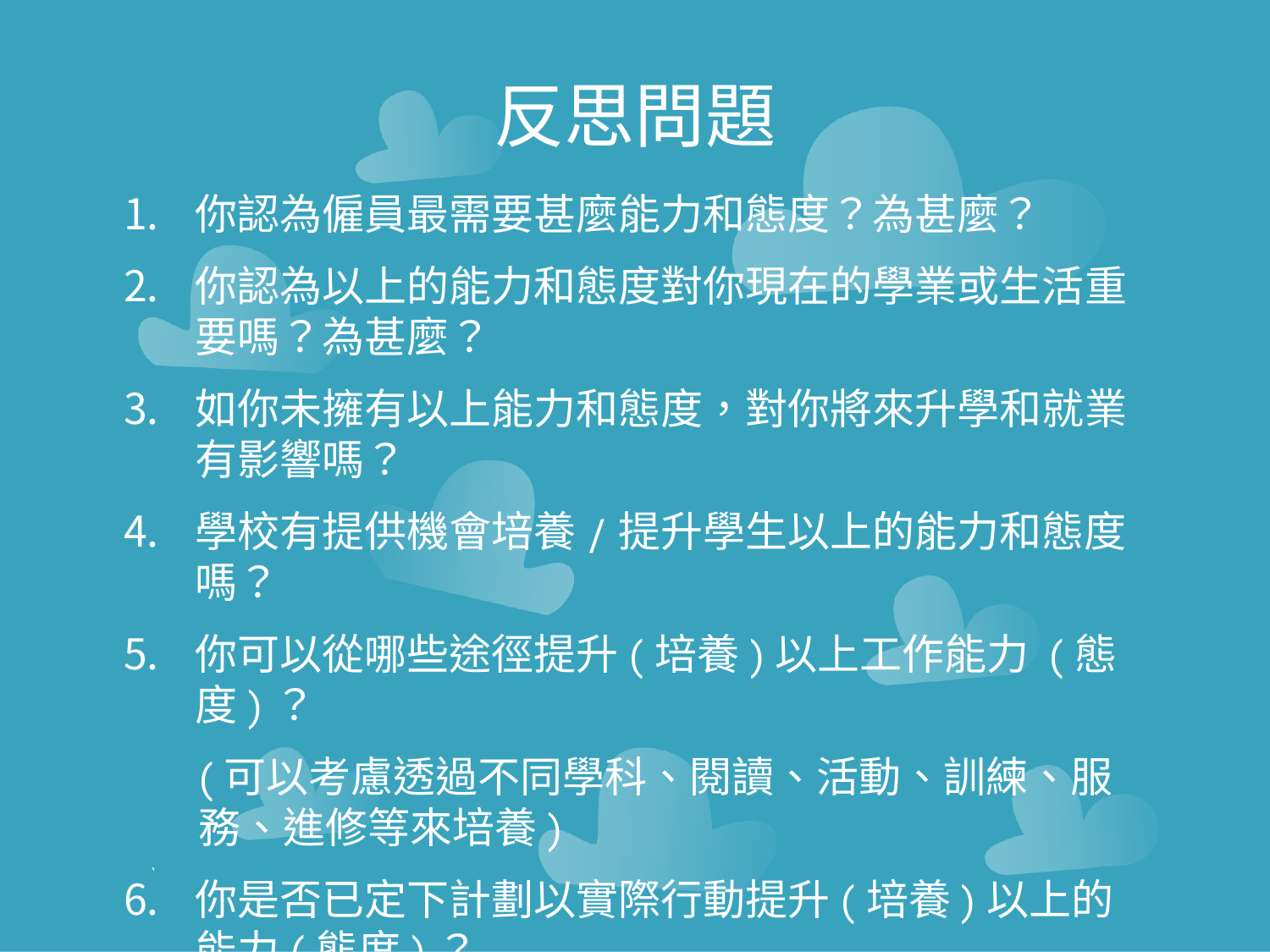

反思問題
你認為僱員最需要甚麼能力和態度？為甚麼？
你認為以上的能力和態度對你現在的學業或生活重要嗎？為甚麼？
如你未擁有以上能力和態度，對你將來升學和就業有影響嗎？
學校有提供機會培養/提升學生以上的能力和態度嗎？
你可以從哪些途徑提升(培養)以上工作能力 (態度)？
(可以考慮透過不同學科、閱讀、活動、訓練、服務、進修等來培養)
你是否已定下計劃以實際行動提升(培養)以上的能力(態度)？